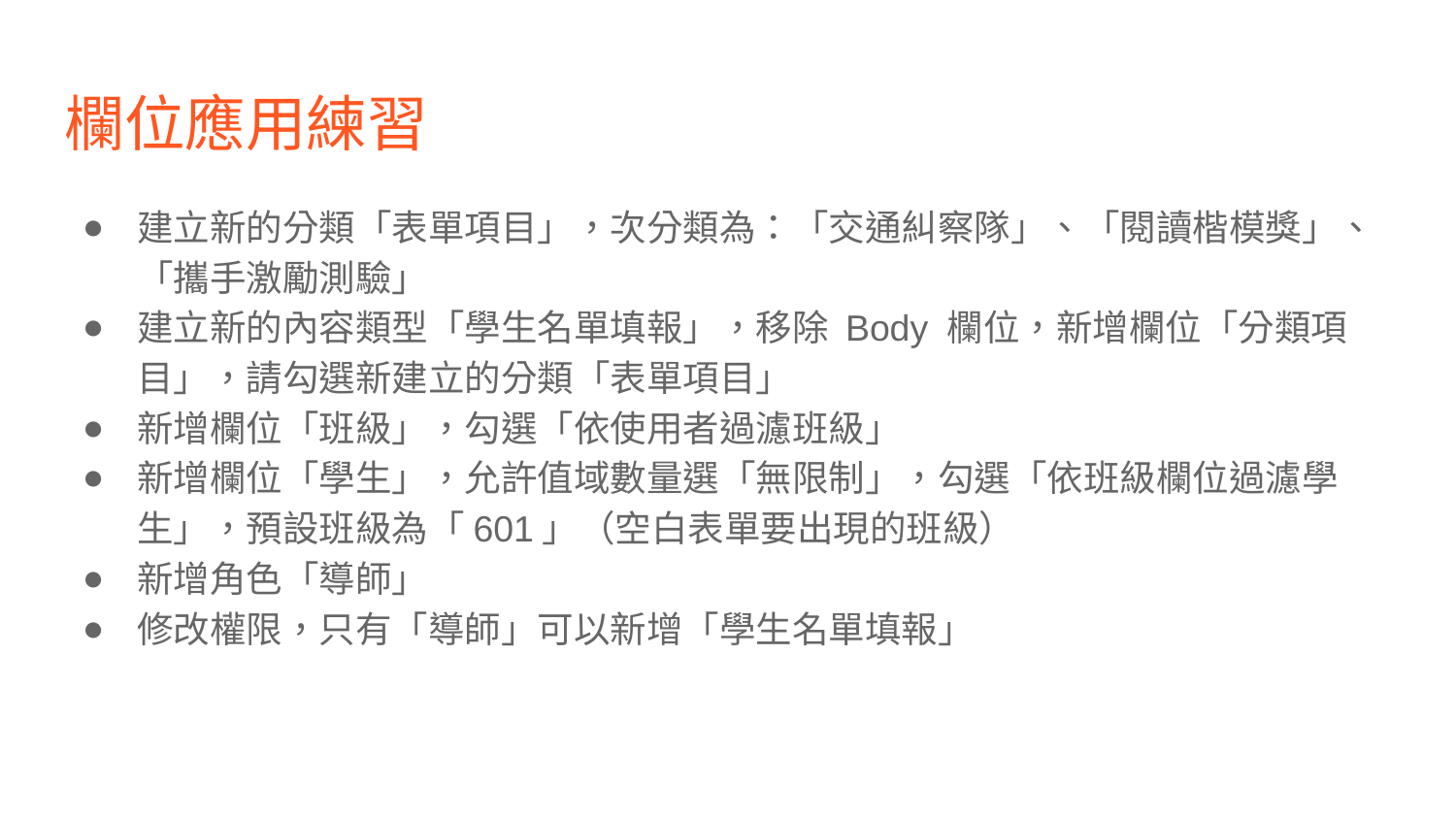

# 欄位應用練習
建立新的分類「表單項目」，次分類為：「交通糾察隊」、「閱讀楷模獎」、「攜手激勵測驗」
建立新的內容類型「學生名單填報」，移除 Body 欄位，新增欄位「分類項目」，請勾選新建立的分類「表單項目」
新增欄位「班級」，勾選「依使用者過濾班級」
新增欄位「學生」，允許值域數量選「無限制」，勾選「依班級欄位過濾學生」，預設班級為「601」（空白表單要出現的班級）
新增角色「導師」
修改權限，只有「導師」可以新增「學生名單填報」